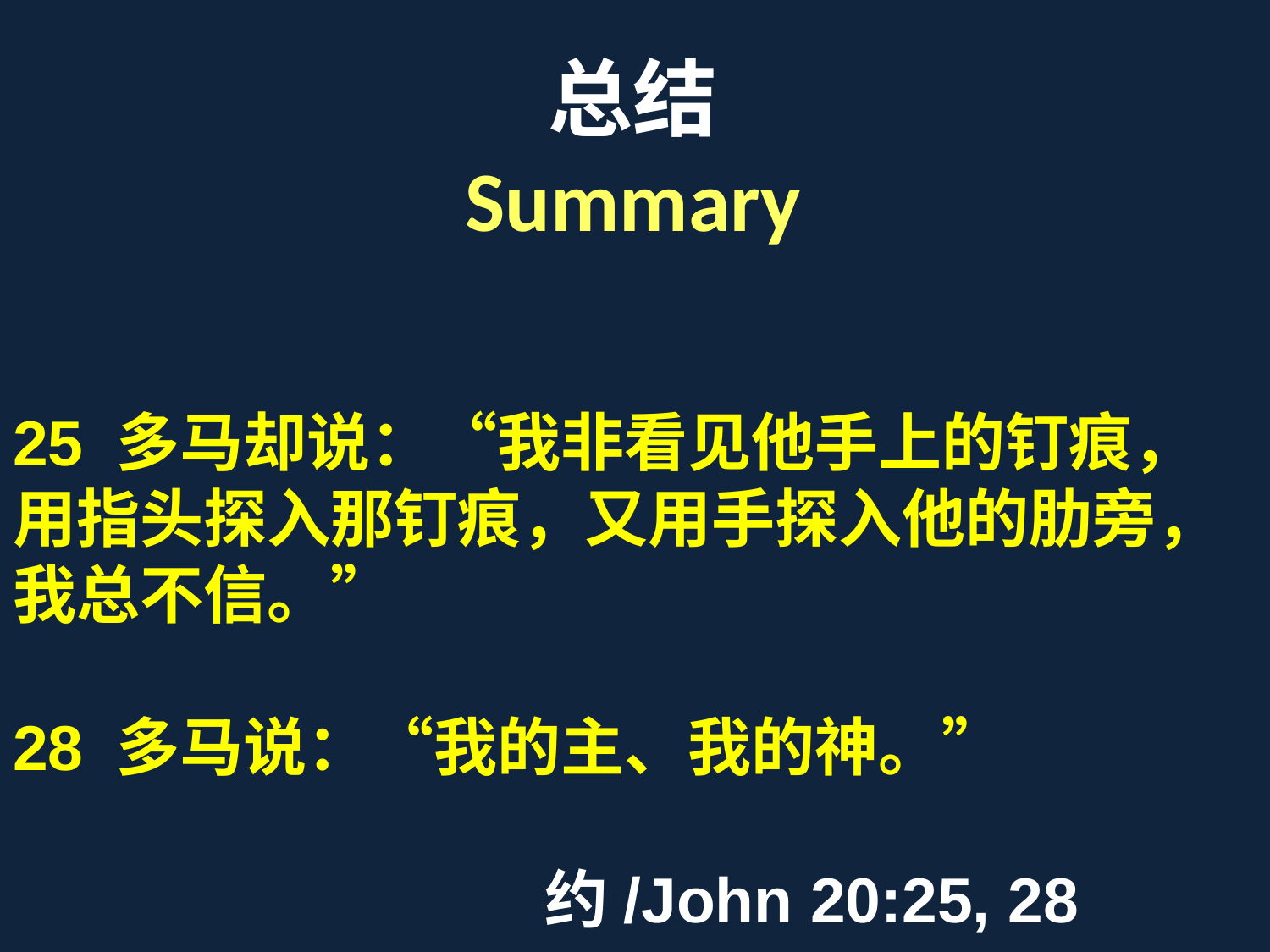

# 总结 Summary
25 多马却说：“我非看见他手上的钉痕，用指头探入那钉痕，又用手探入他的肋旁，我总不信。”
28 多马说：“我的主、我的神。”
                                     约/John 20:25, 28